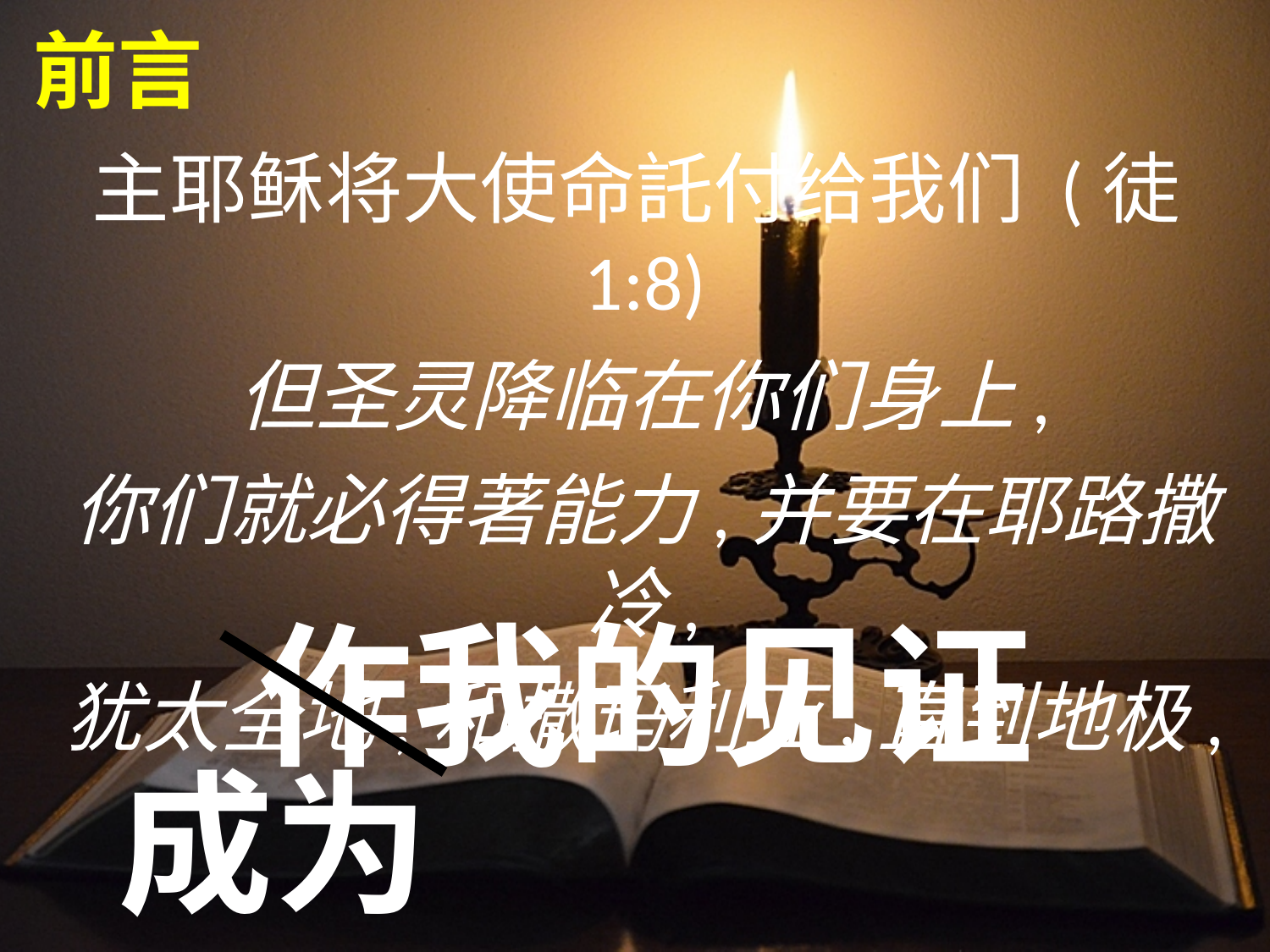

前言
主耶稣将大使命託付给我们 (徒1:8)
但圣灵降临在你们身上,
你们就必得著能力,并要在耶路撒冷,
犹太全地,和撒玛利亚,直到地极,

作我的见证
成为